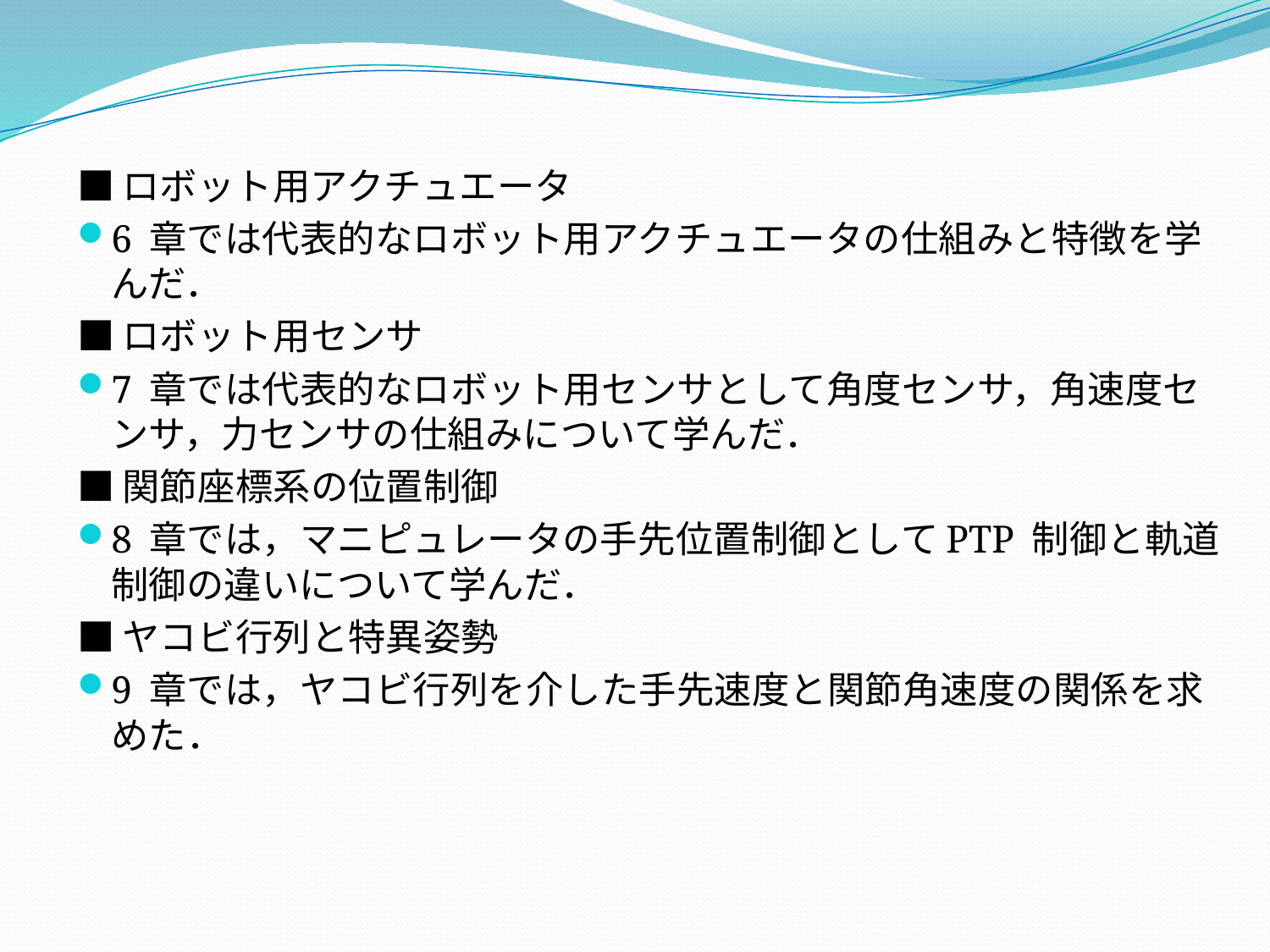

■ロボット用アクチュエータ
6 章では代表的なロボット用アクチュエータの仕組みと特徴を学んだ．
■ロボット用センサ
7 章では代表的なロボット用センサとして角度センサ，角速度センサ，力センサの仕組みについて学んだ．
■関節座標系の位置制御
8 章では，マニピュレータの手先位置制御としてPTP 制御と軌道制御の違いについて学んだ．
■ヤコビ行列と特異姿勢
9 章では，ヤコビ行列を介した手先速度と関節角速度の関係を求めた．